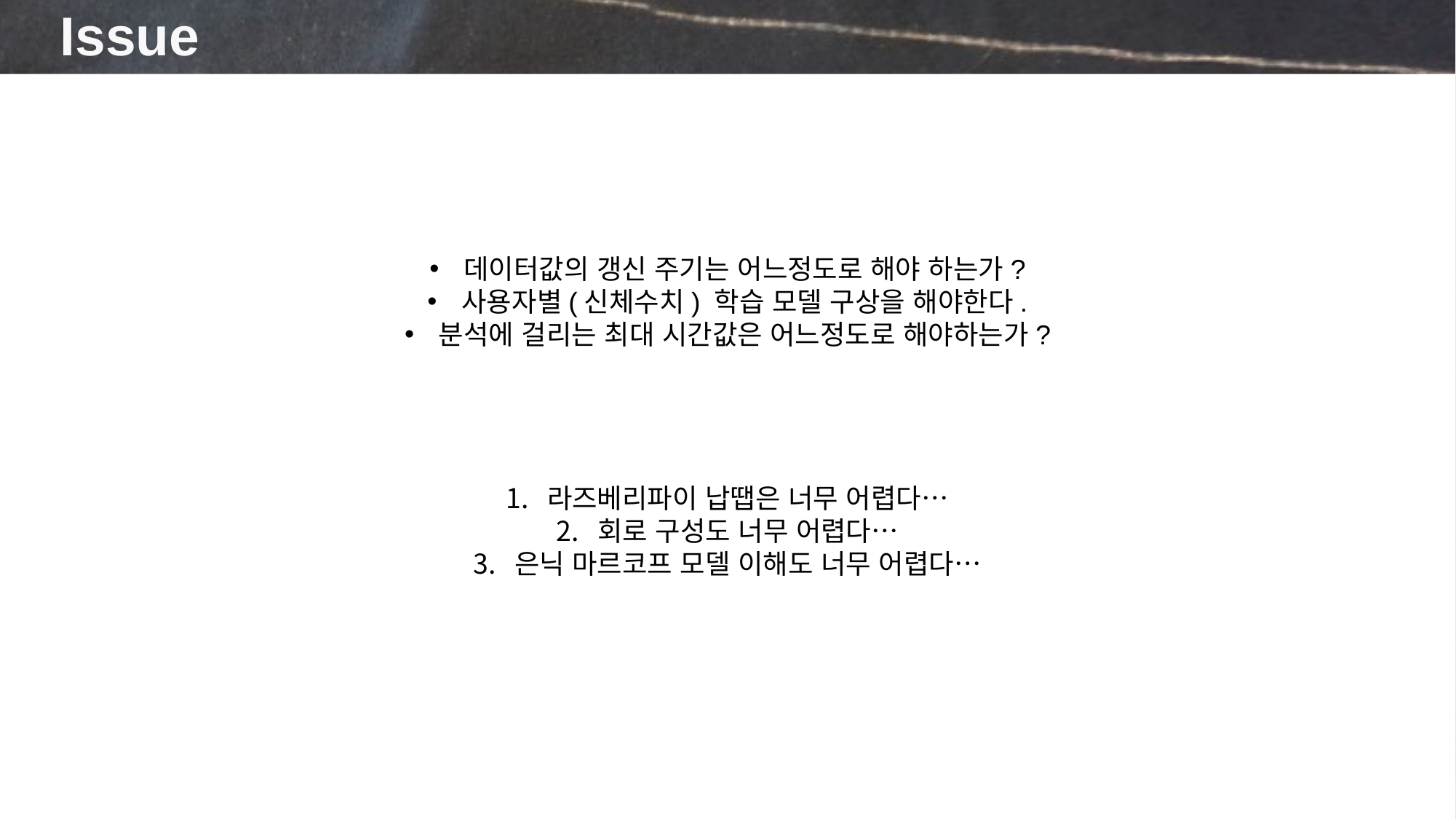

#
Issue

데이터값의 갱신 주기는 어느정도로 해야 하는가?
사용자별(신체수치) 학습 모델 구상을 해야한다.
분석에 걸리는 최대 시간값은 어느정도로 해야하는가?

라즈베리파이 납땝은 너무 어렵다…
회로 구성도 너무 어렵다…
은닉 마르코프 모델 이해도 너무 어렵다…